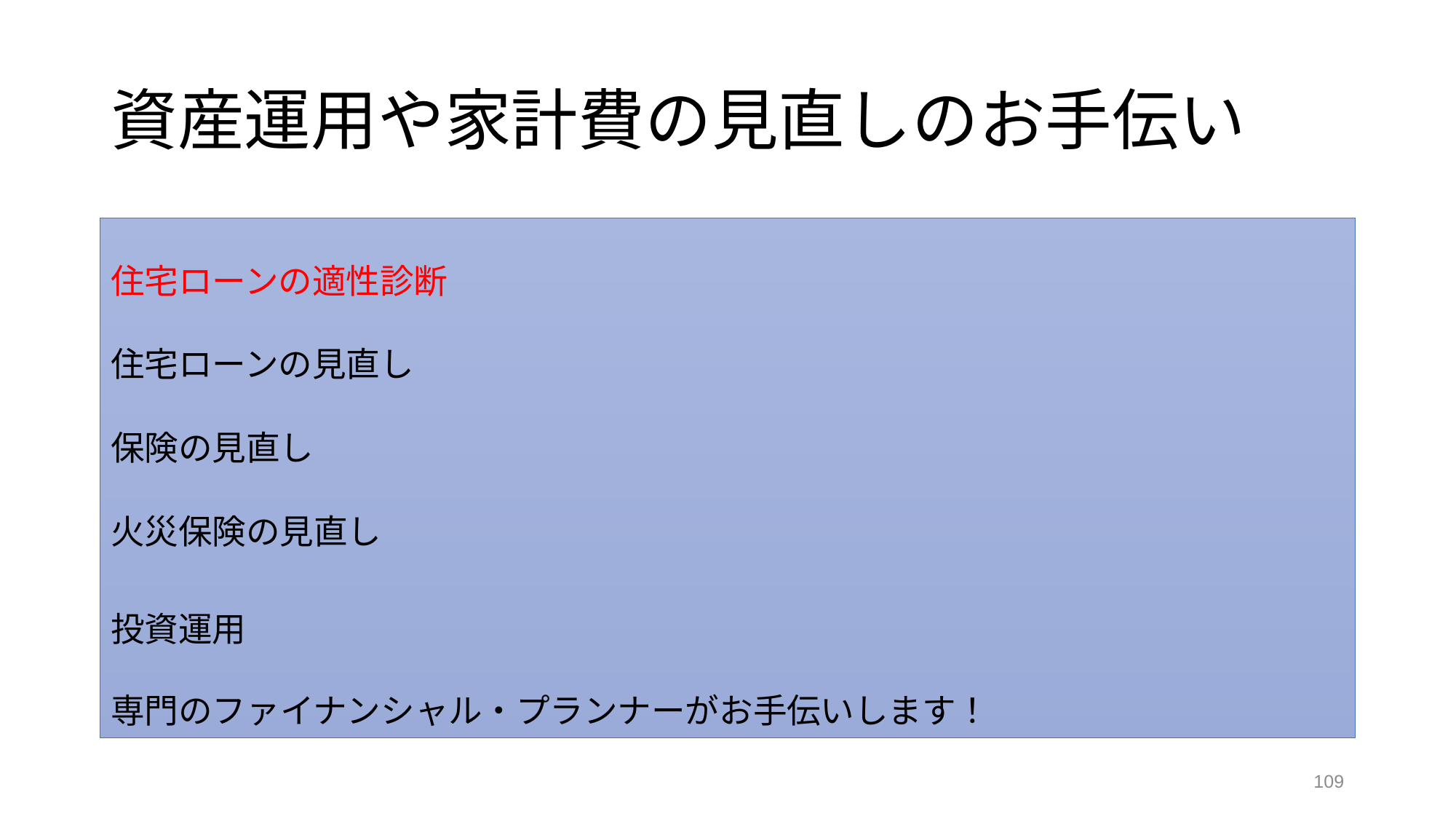

# 資産運用や家計費の見直しのお手伝い

住宅ローンの適性診断

住宅ローンの見直し

保険の見直し

火災保険の見直し

投資運用

専門のファイナンシャル・プランナーがお手伝いします！
109